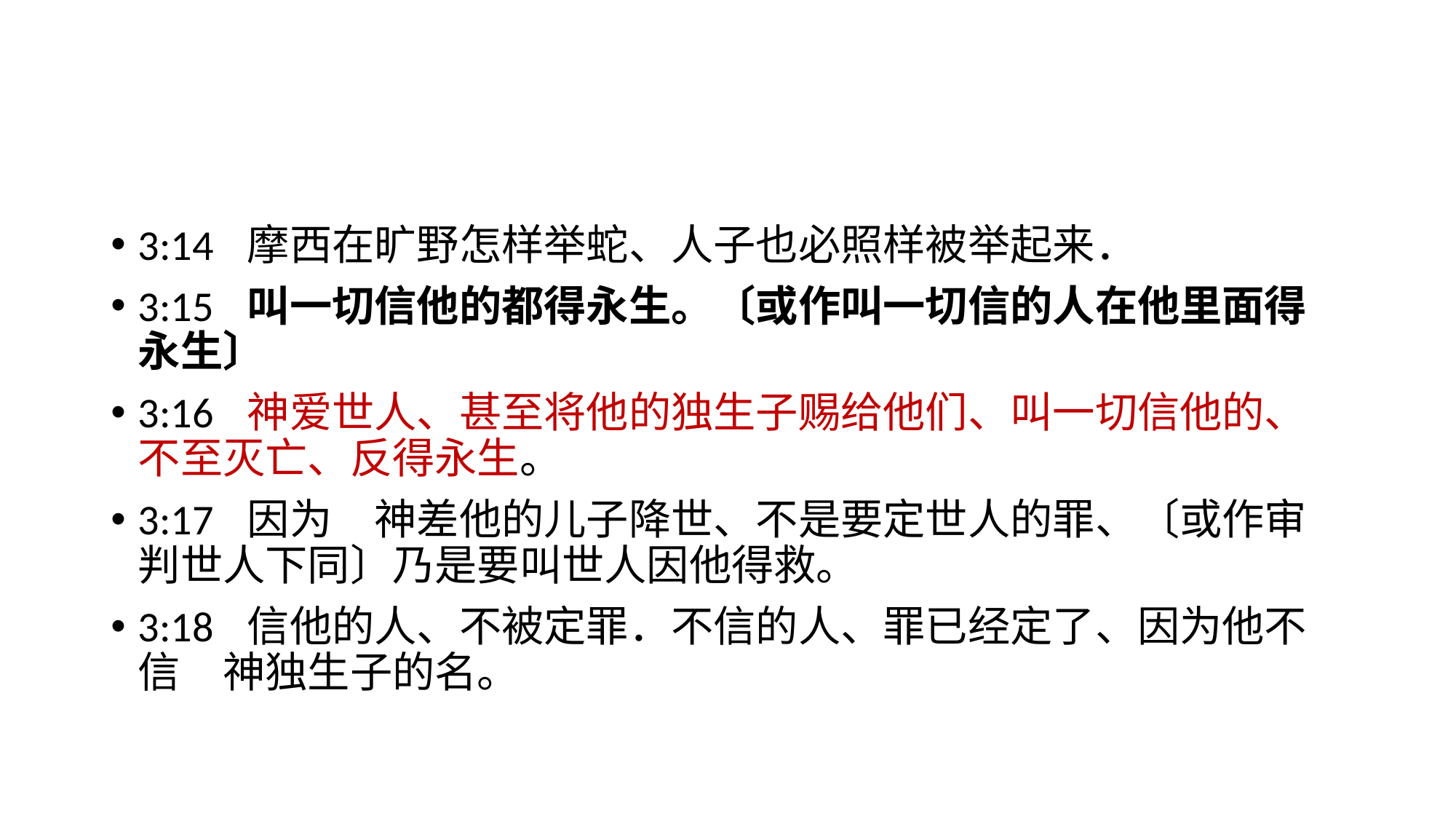

#
3:14	摩西在旷野怎样举蛇、人子也必照样被举起来．
3:15	叫一切信他的都得永生。〔或作叫一切信的人在他里面得永生〕
3:16	神爱世人、甚至将他的独生子赐给他们、叫一切信他的、不至灭亡、反得永生。
3:17	因为　神差他的儿子降世、不是要定世人的罪、〔或作审判世人下同〕乃是要叫世人因他得救。
3:18	信他的人、不被定罪．不信的人、罪已经定了、因为他不信　神独生子的名。